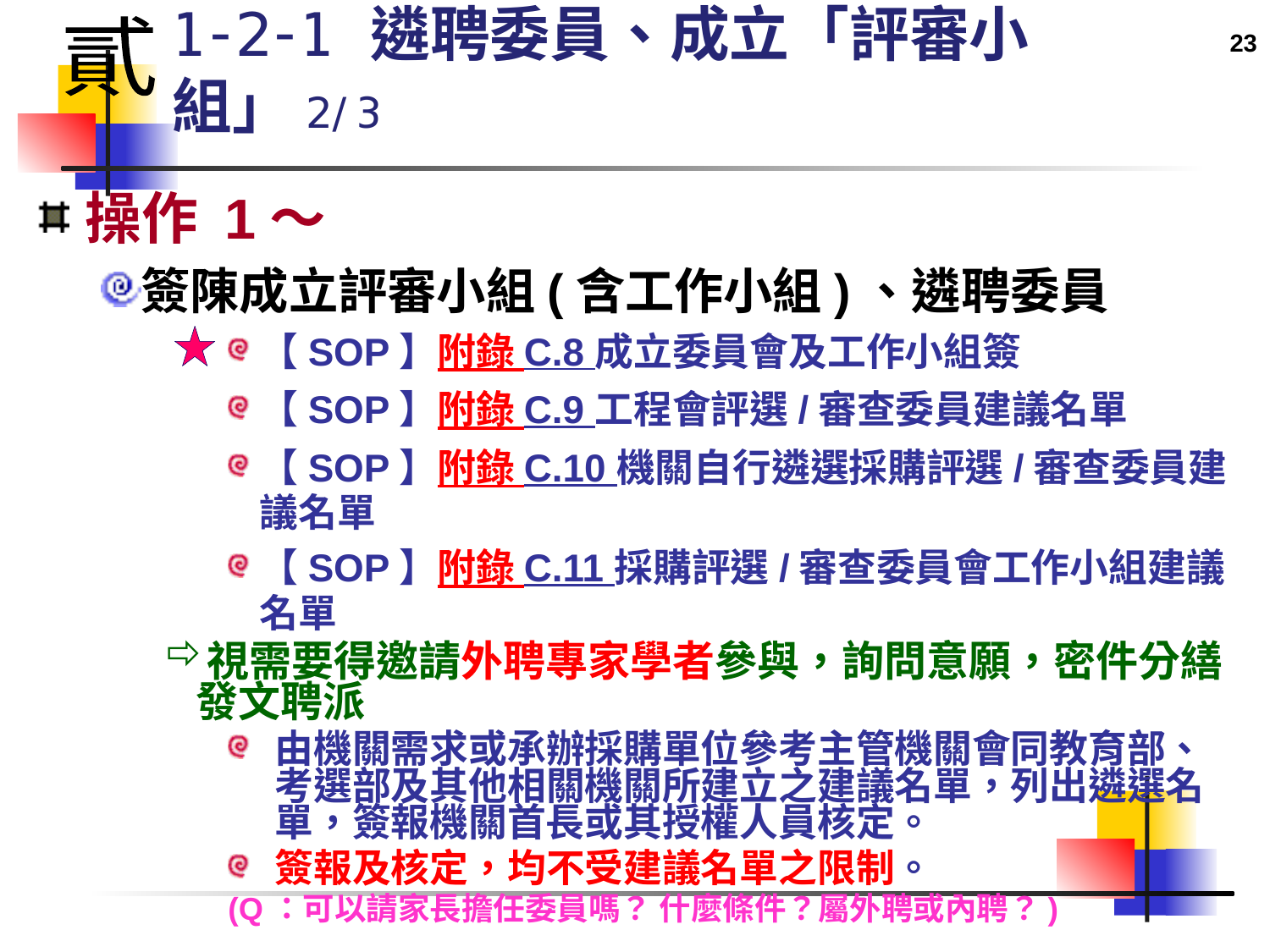

23
貳
# 1-2-1 遴聘委員、成立「評審小組」2/3
操作 1～
簽陳成立評審小組(含工作小組)、遴聘委員
【SOP】附錄 C.8 成立委員會及工作小組簽
【SOP】附錄 C.9 工程會評選/審查委員建議名單
【SOP】附錄 C.10 機關自行遴選採購評選/審查委員建議名單
【SOP】附錄 C.11 採購評選/審查委員會工作小組建議名單
視需要得邀請外聘專家學者參與，詢問意願，密件分繕發文聘派
由機關需求或承辦採購單位參考主管機關會同教育部、考選部及其他相關機關所建立之建議名單，列出遴選名單，簽報機關首長或其授權人員核定。
簽報及核定，均不受建議名單之限制。
(Q：可以請家長擔任委員嗎？ 什麼條件？屬外聘或內聘？)